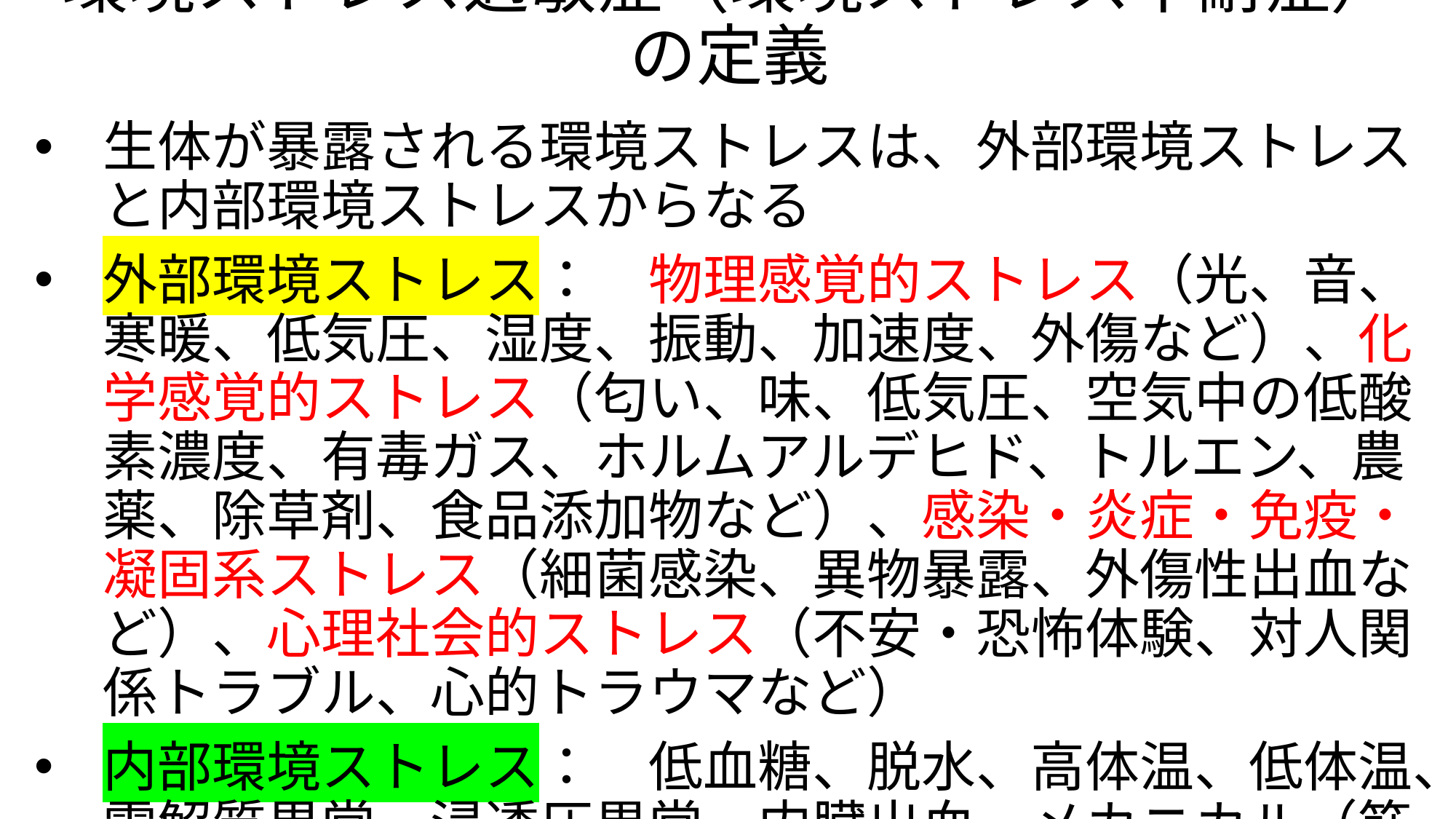

# 環境ストレス過敏症（環境ストレス不耐症）の定義
生体が暴露される環境ストレスは、外部環境ストレスと内部環境ストレスからなる
外部環境ストレス：　物理感覚的ストレス（光、音、寒暖、低気圧、湿度、振動、加速度、外傷など）、化学感覚的ストレス（匂い、味、低気圧、空気中の低酸素濃度、有毒ガス、ホルムアルデヒド、トルエン、農薬、除草剤、食品添加物など）、感染・炎症・免疫・凝固系ストレス（細菌感染、異物暴露、外傷性出血など）、心理社会的ストレス（不安・恐怖体験、対人関係トラブル、心的トラウマなど）
内部環境ストレス：　低血糖、脱水、高体温、低体温、電解質異常、浸透圧異常、内臓出血、メカニカル（筋運動）